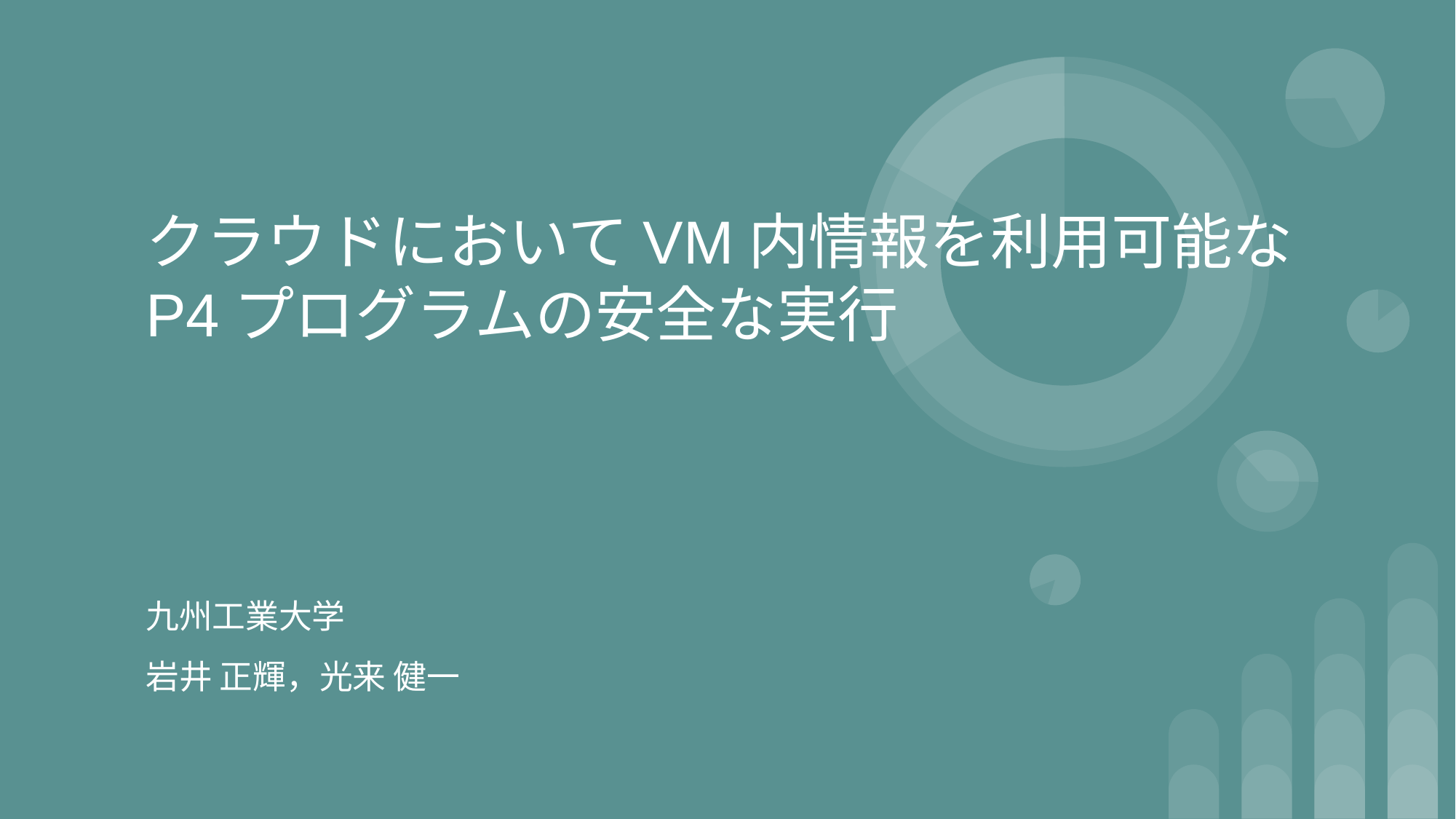

# クラウドにおいてVM内情報を利用可能な P4プログラムの安全な実行

九州工業大学

岩井 正輝，光来 健一